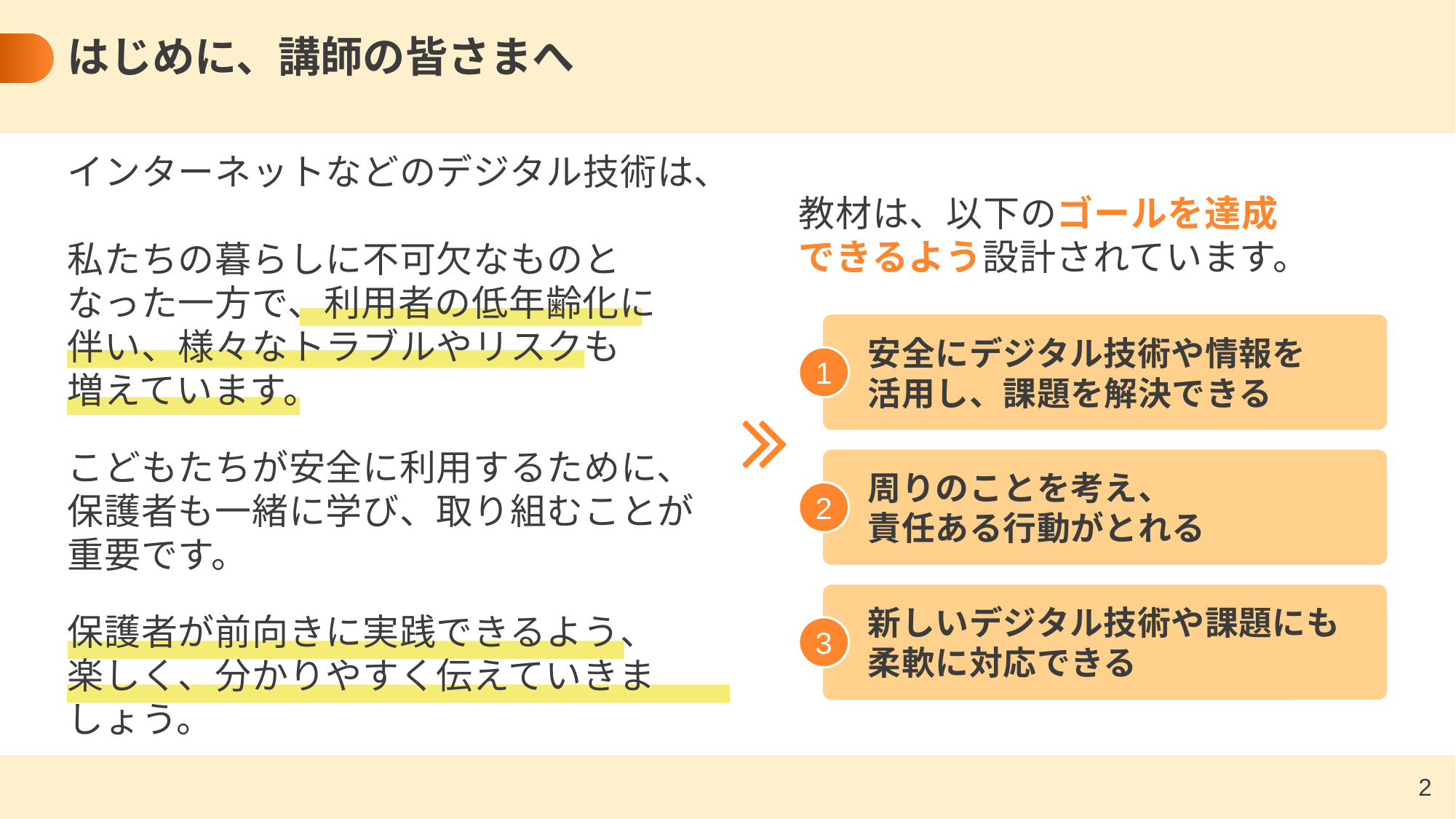

# はじめに、講師の皆さまへ

インターネットなどのデジタル技術は、
私たちの暮らしに不可欠なものと
なった一方で、利用者の低年齢化に
伴い、様々なトラブルやリスクも
増えています。
こどもたちが安全に利用するために、
保護者も一緒に学び、取り組むことが
重要です。
保護者が前向きに実践できるよう、
楽しく、分かりやすく伝えていきましょう。
教材は、以下のゴールを達成
できるよう設計されています。
安全にデジタル技術や情報を
活用し、課題を解決できる
1

周りのことを考え、
責任ある行動がとれる
2
新しいデジタル技術や課題にも
柔軟に対応できる
3
2